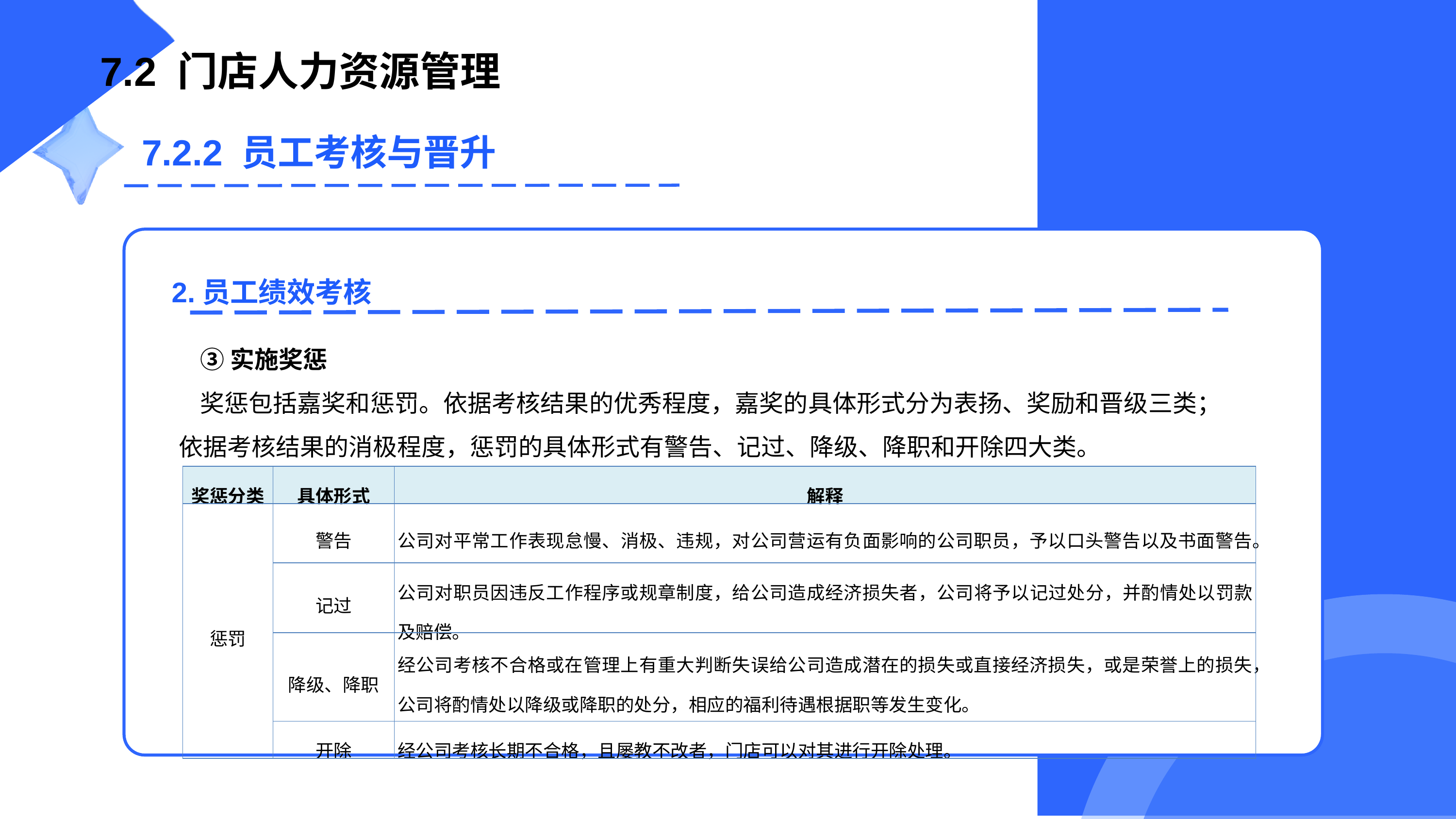

7.2 门店人力资源管理

7.2.2 员工考核与晋升

③实施奖惩
奖惩包括嘉奖和惩罚。依据考核结果的优秀程度，嘉奖的具体形式分为表扬、奖励和晋级三类；依据考核结果的消极程度，惩罚的具体形式有警告、记过、降级、降职和开除四大类。
2.员工绩效考核

| 奖惩分类 | 具体形式 | 解释 |
| --- | --- | --- |
| 惩罚 | 警告 | 公司对平常工作表现怠慢、消极、违规，对公司营运有负面影响的公司职员，予以口头警告以及书面警告。 |
|  | 记过 | 公司对职员因违反工作程序或规章制度，给公司造成经济损失者，公司将予以记过处分，并酌情处以罚款及赔偿。 |
|  | 降级、降职 | 经公司考核不合格或在管理上有重大判断失误给公司造成潜在的损失或直接经济损失，或是荣誉上的损失，公司将酌情处以降级或降职的处分，相应的福利待遇根据职等发生变化。 |
|  | 开除 | 经公司考核长期不合格，且屡教不改者，门店可以对其进行开除处理。 |